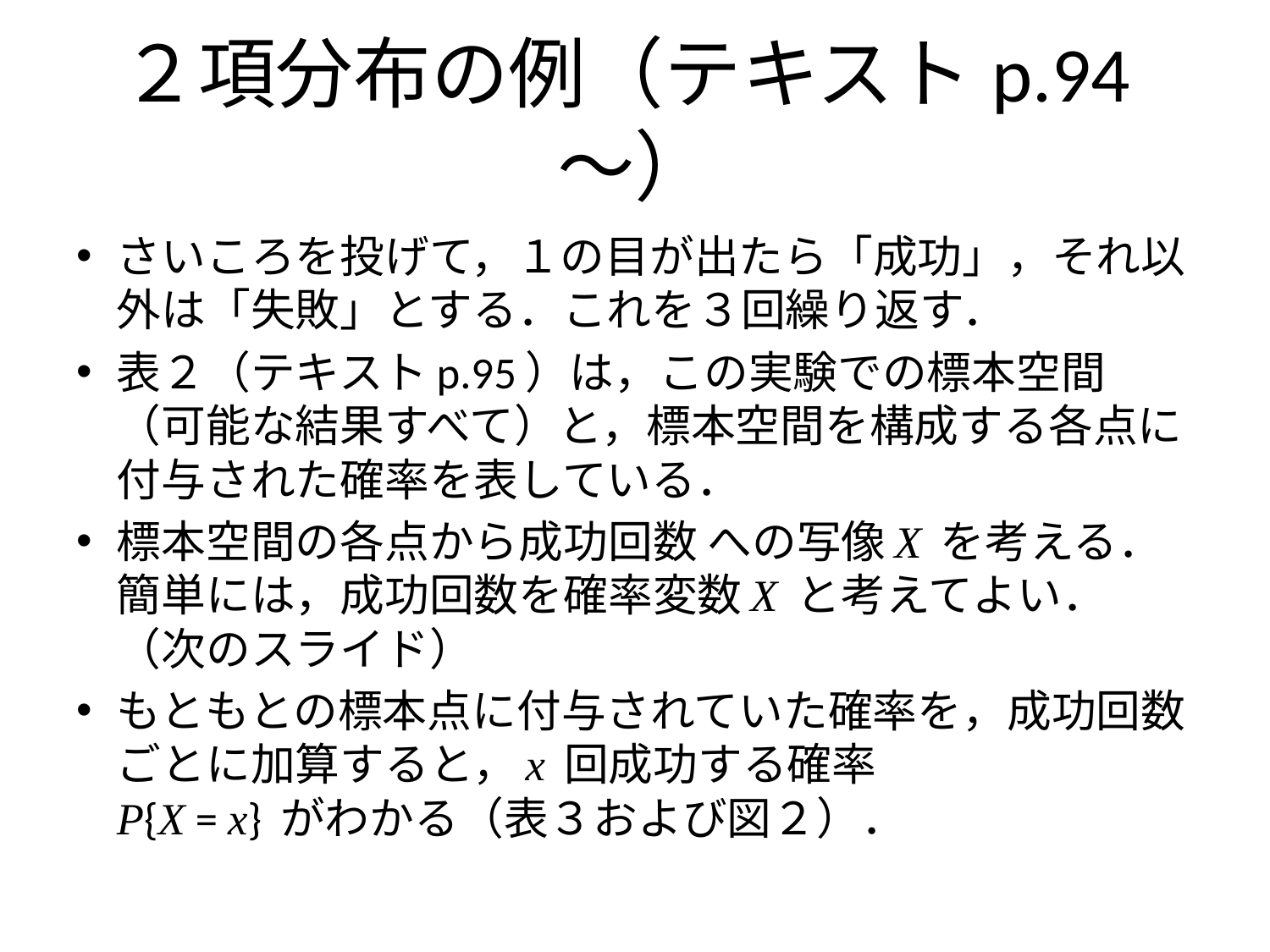

# ２項分布の例（テキストp.94～）
さいころを投げて，１の目が出たら「成功」，それ以外は「失敗」とする．これを３回繰り返す．
表２（テキストp.95）は，この実験での標本空間（可能な結果すべて）と，標本空間を構成する各点に付与された確率を表している．
標本空間の各点から成功回数 への写像X を考える．簡単には，成功回数を確率変数X と考えてよい．（次のスライド）
もともとの標本点に付与されていた確率を，成功回数ごとに加算すると，x 回成功する確率
P{X = x} がわかる（表３および図２）．